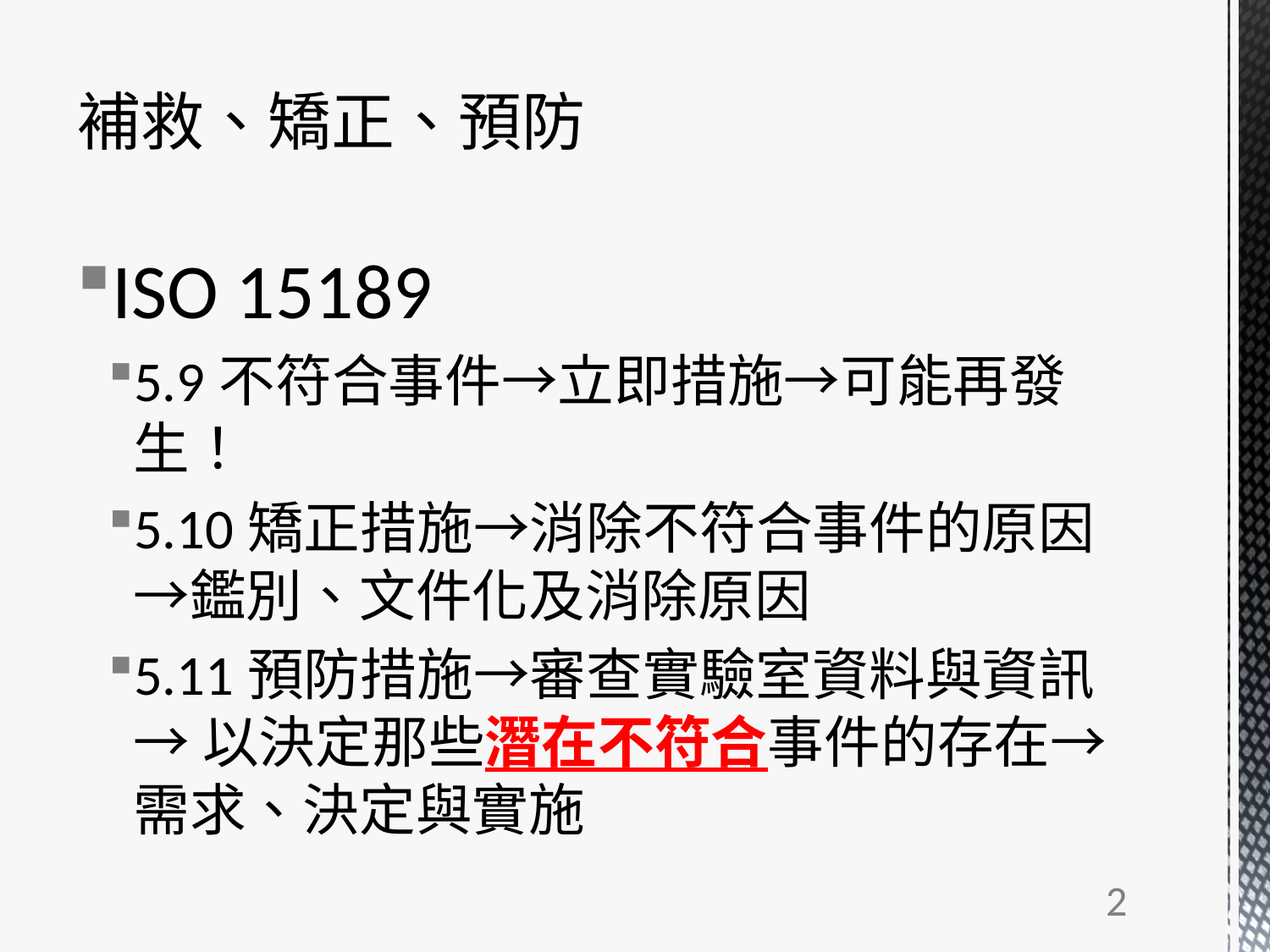

# 補救、矯正、預防
ISO 15189
5.9不符合事件→立即措施→可能再發生！
5.10矯正措施→消除不符合事件的原因→鑑別、文件化及消除原因
5.11預防措施→審查實驗室資料與資訊→ 以決定那些潛在不符合事件的存在→需求、決定與實施

2